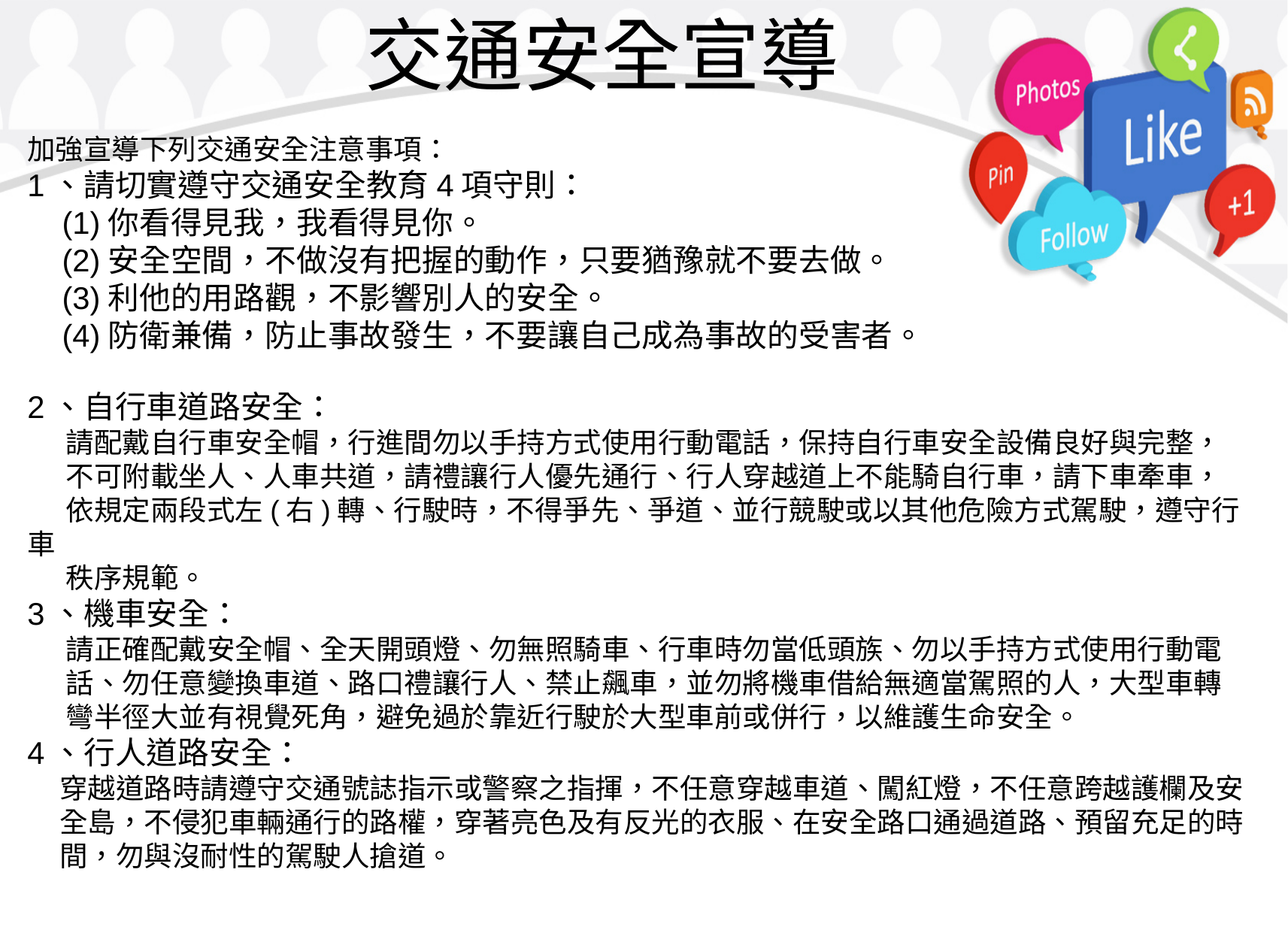

交通安全宣導
加強宣導下列交通安全注意事項：
1、請切實遵守交通安全教育4項守則：
    (1)你看得見我，我看得見你。
    (2)安全空間，不做沒有把握的動作，只要猶豫就不要去做。
    (3)利他的用路觀，不影響別人的安全。
    (4)防衛兼備，防止事故發生，不要讓自己成為事故的受害者。

2、自行車道路安全：
     請配戴自行車安全帽，行進間勿以手持方式使用行動電話，保持自行車安全設備良好與完整，
     不可附載坐人、人車共道，請禮讓行人優先通行、行人穿越道上不能騎自行車，請下車牽車，
     依規定兩段式左(右)轉、行駛時，不得爭先、爭道、並行競駛或以其他危險方式駕駛，遵守行車
     秩序規範。
3、機車安全：
     請正確配戴安全帽、全天開頭燈、勿無照騎車、行車時勿當低頭族、勿以手持方式使用行動電
     話、勿任意變換車道、路口禮讓行人、禁止飆車，並勿將機車借給無適當駕照的人，大型車轉
     彎半徑大並有視覺死角，避免過於靠近行駛於大型車前或併行，以維護生命安全。
4、行人道路安全：
    穿越道路時請遵守交通號誌指示或警察之指揮，不任意穿越車道、闖紅燈，不任意跨越護欄及安
    全島，不侵犯車輛通行的路權，穿著亮色及有反光的衣服、在安全路口通過道路、預留充足的時
    間，勿與沒耐性的駕駛人搶道。